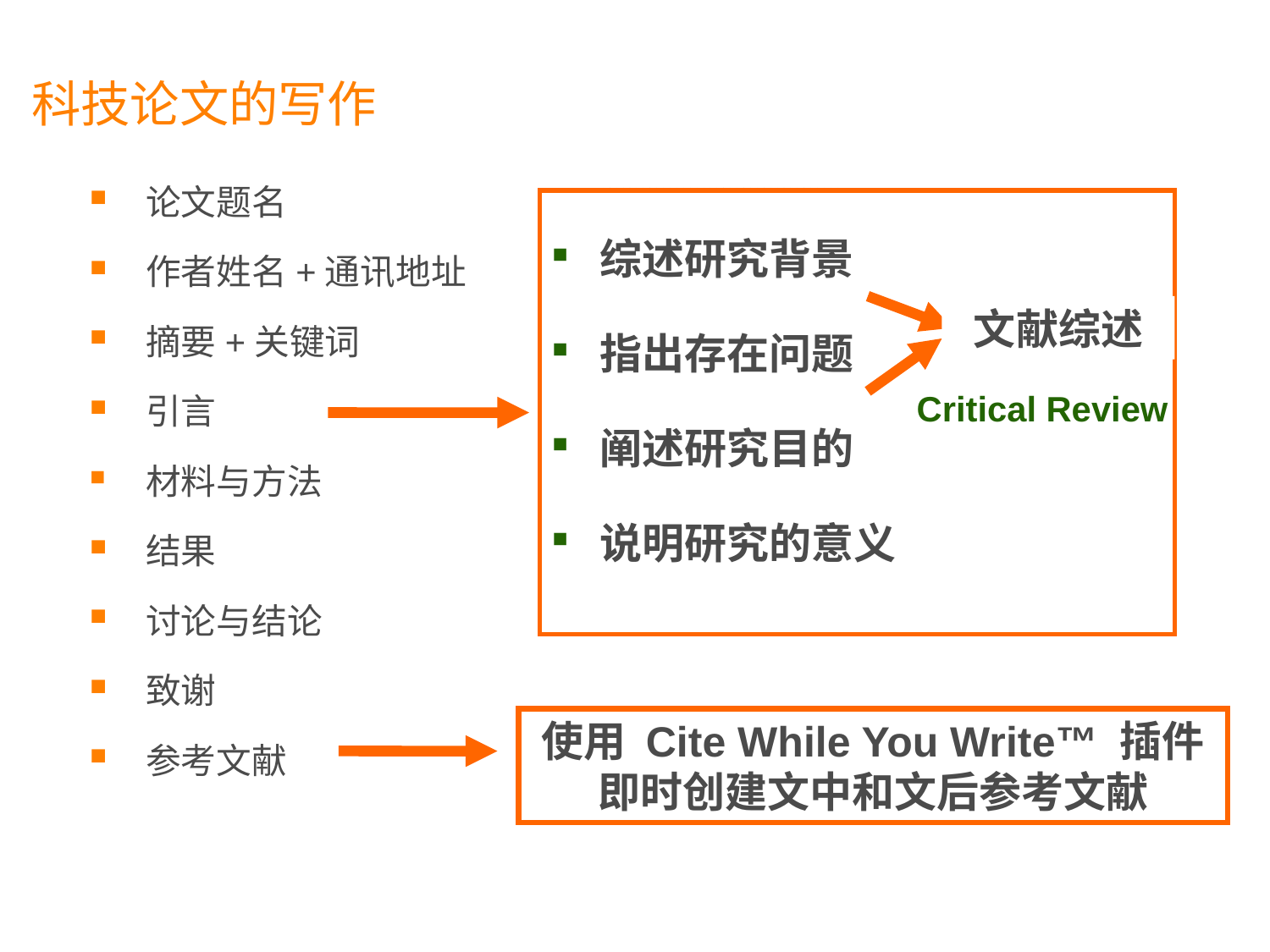

# 科技论文的写作
 论文题名
 作者姓名+通讯地址
 摘要+关键词
 引言
 材料与方法
 结果
 讨论与结论
 致谢
 参考文献
综述研究背景
指出存在问题
阐述研究目的
说明研究的意义

Critical Review

文献综述

使用 Cite While You Write™ 插件
即时创建文中和文后参考文献